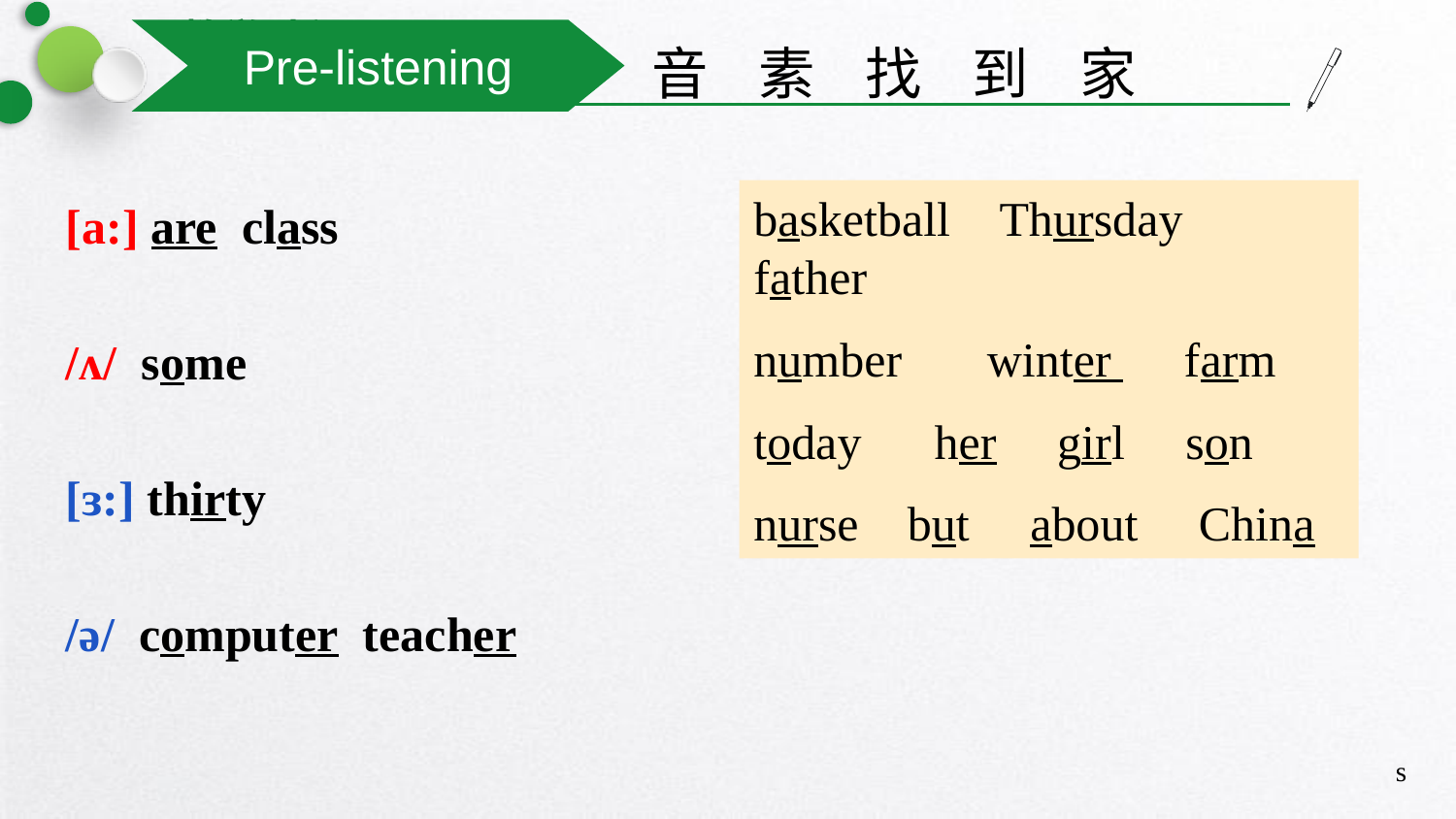

Pre-listening
音    素    找    到    家
basketball    Thursday    father
number       winter      farm
today      her     girl     son
nurse    but     about     China
[a:] are  class

/ʌ/  some

[ɜ:] thirty

/ə/  computer  teacher

s